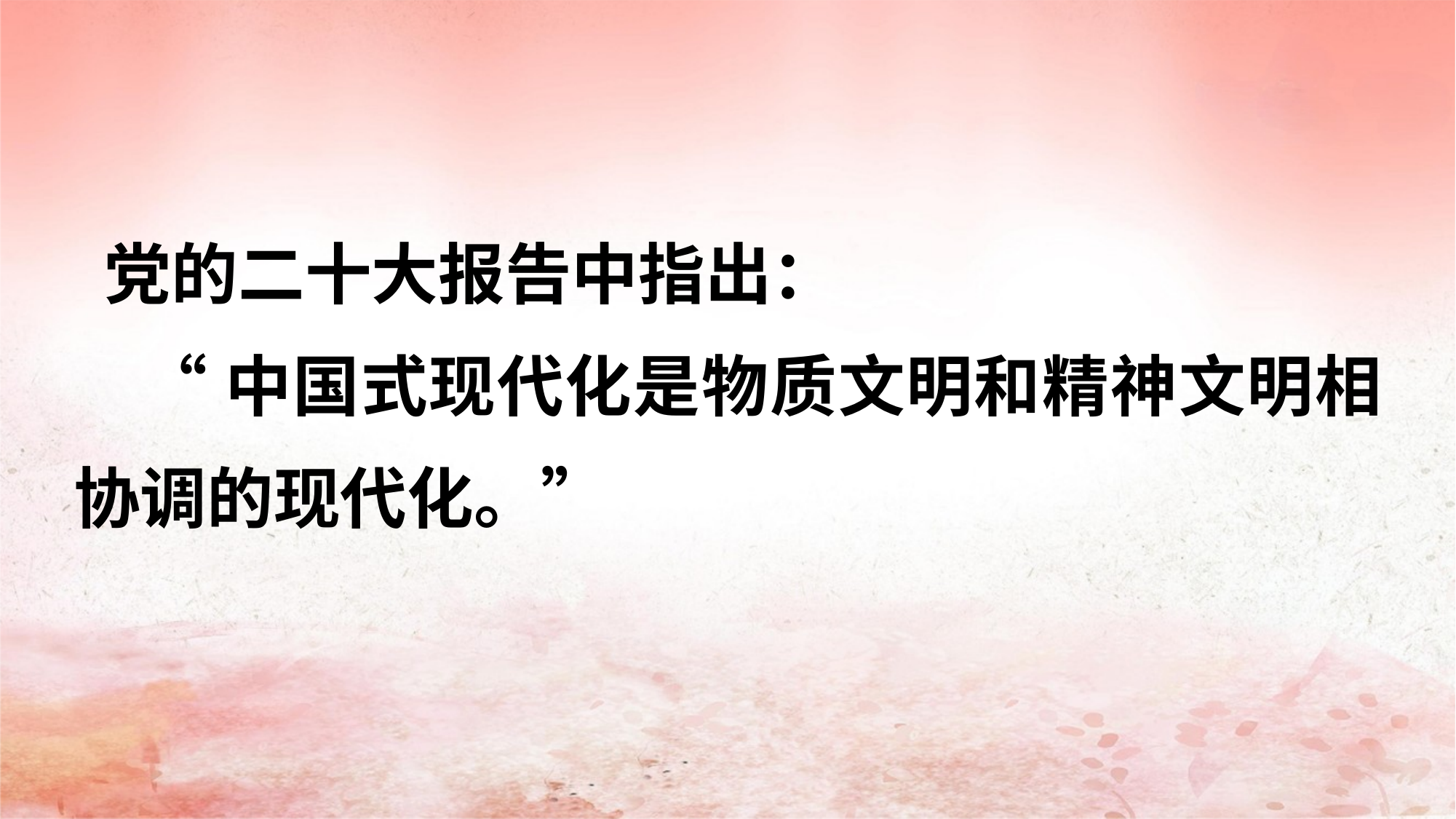

党的二十大报告中指出：
    “中国式现代化是物质文明和精神文明相协调的现代化。”